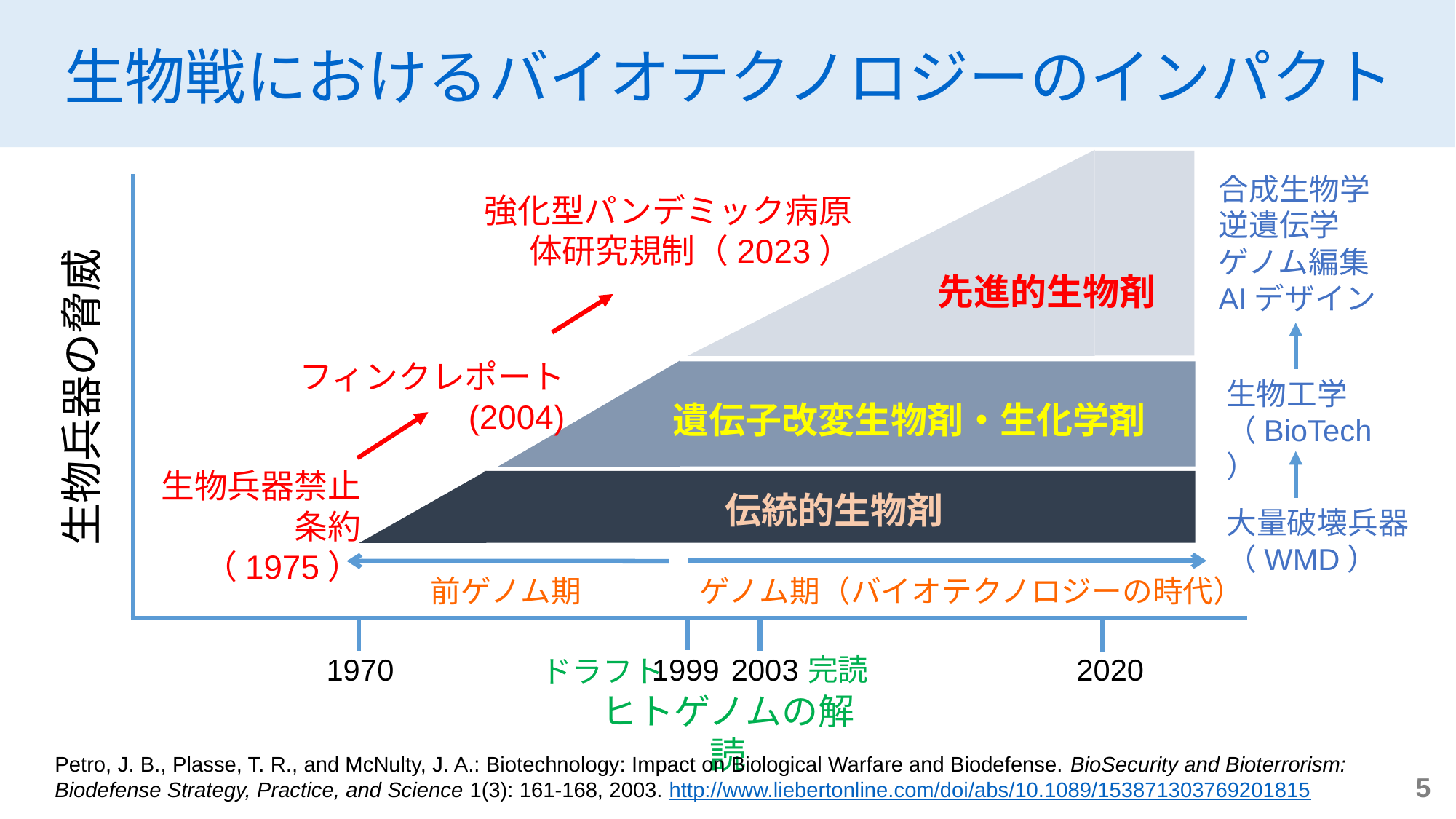

生物戦におけるバイオテクノロジーのインパクト

合成生物学
逆遺伝学
ゲノム編集
AIデザイン
強化型パンデミック病原体研究規制（2023）
先進的生物剤
フィンクレポート
(2004)
生物工学
（BioTech）

生物兵器の脅威
遺伝子改変生物剤・生化学剤
生物兵器禁止条約（1975）
大量破壊兵器
（WMD）

伝統的生物剤
ゲノム期（バイオテクノロジーの時代）
前ゲノム期
1999
1970
2003
完読
2020
ドラフト
ヒトゲノムの解読
Petro, J. B., Plasse, T. R., and McNulty, J. A.: Biotechnology: Impact on Biological Warfare and Biodefense. BioSecurity and Bioterrorism: Biodefense Strategy, Practice, and Science 1(3): 161-168, 2003. http://www.liebertonline.com/doi/abs/10.1089/153871303769201815
5